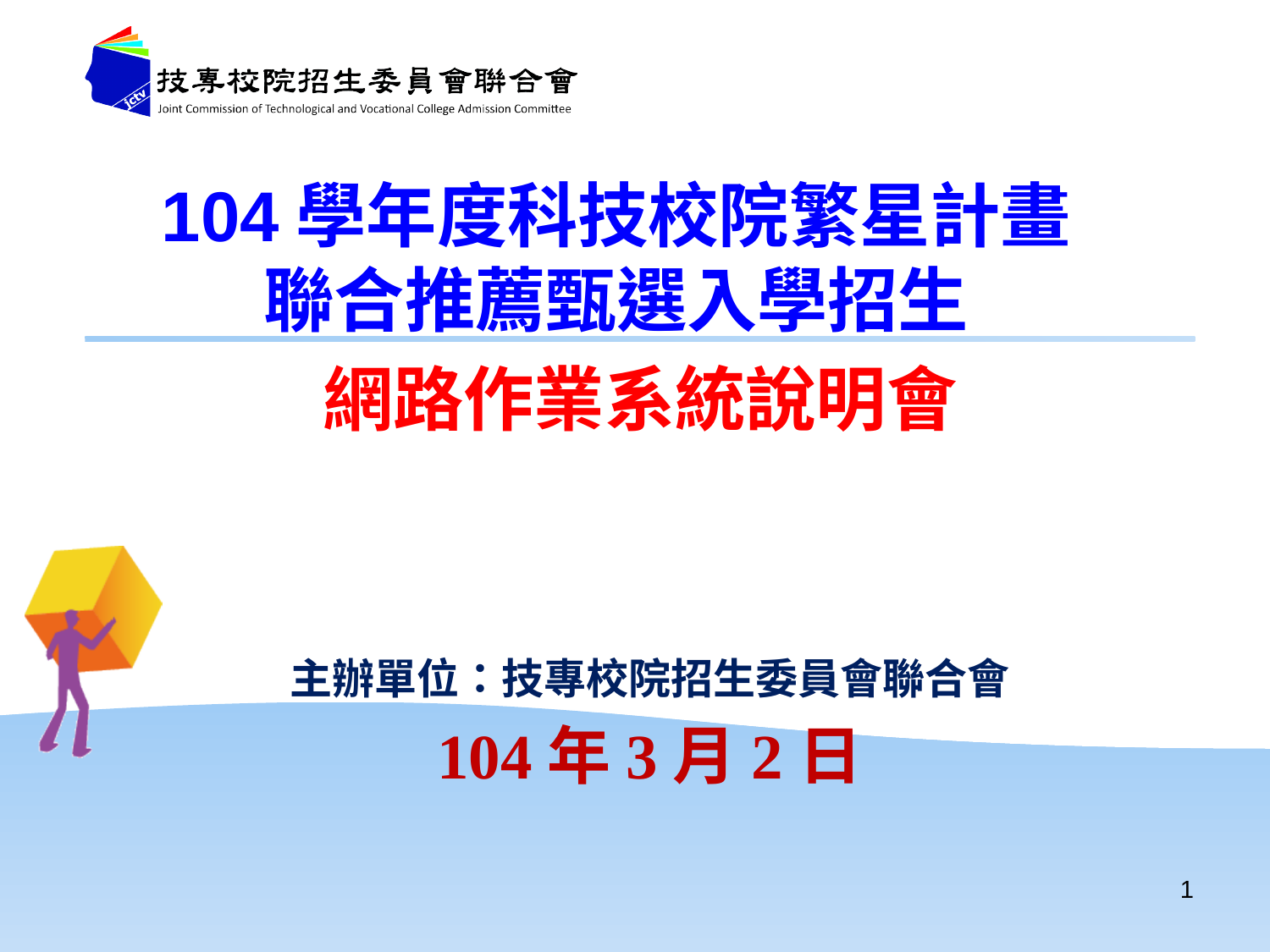

104學年度科技校院繁星計畫
聯合推薦甄選入學招生

網路作業系統說明會
主辦單位：技專校院招生委員會聯合會
104年3月2日
1